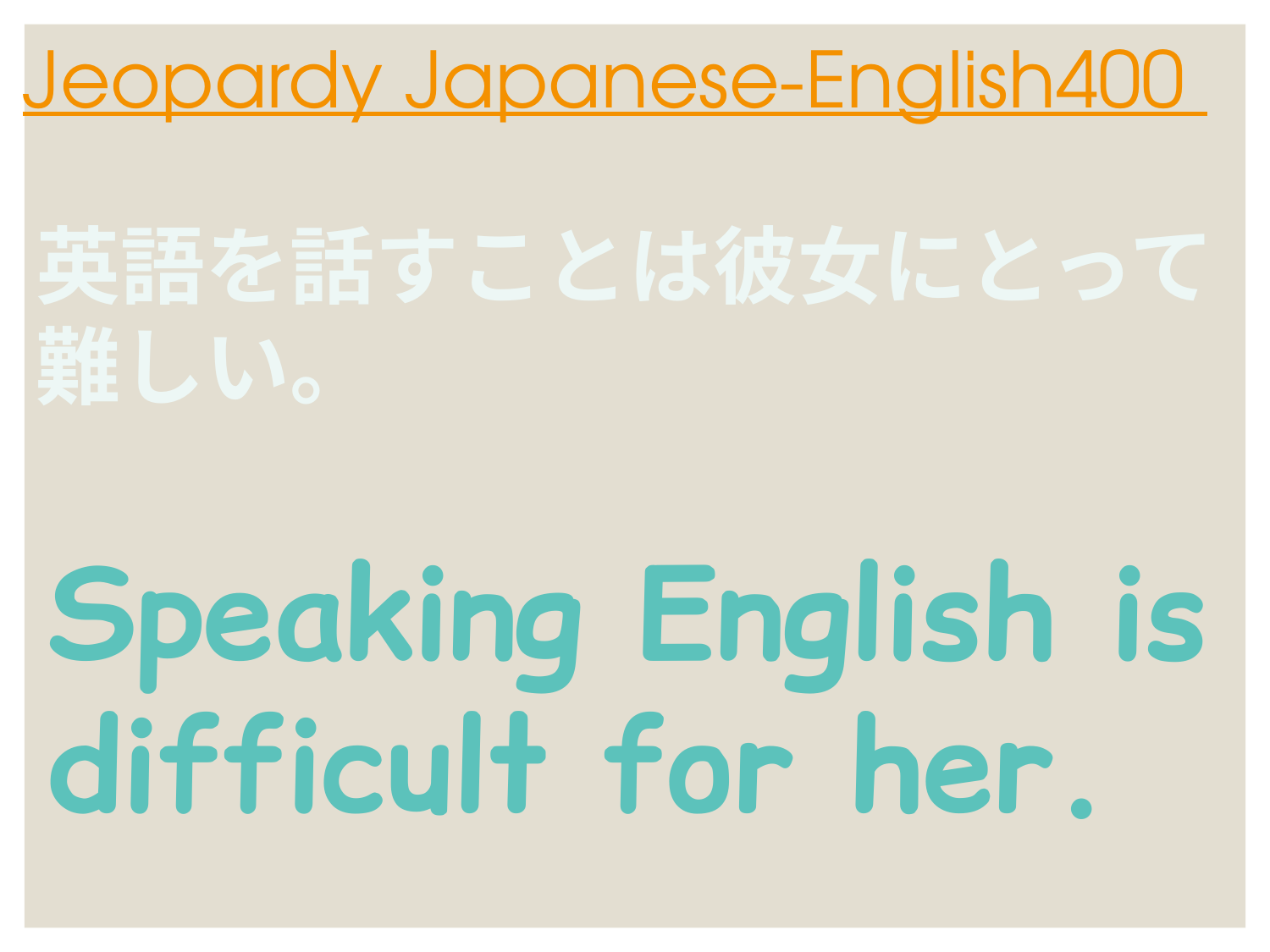

# Jeopardy Japanese-English400
英語を話すことは彼女にとって難しい。
Speaking English is difficult for her.